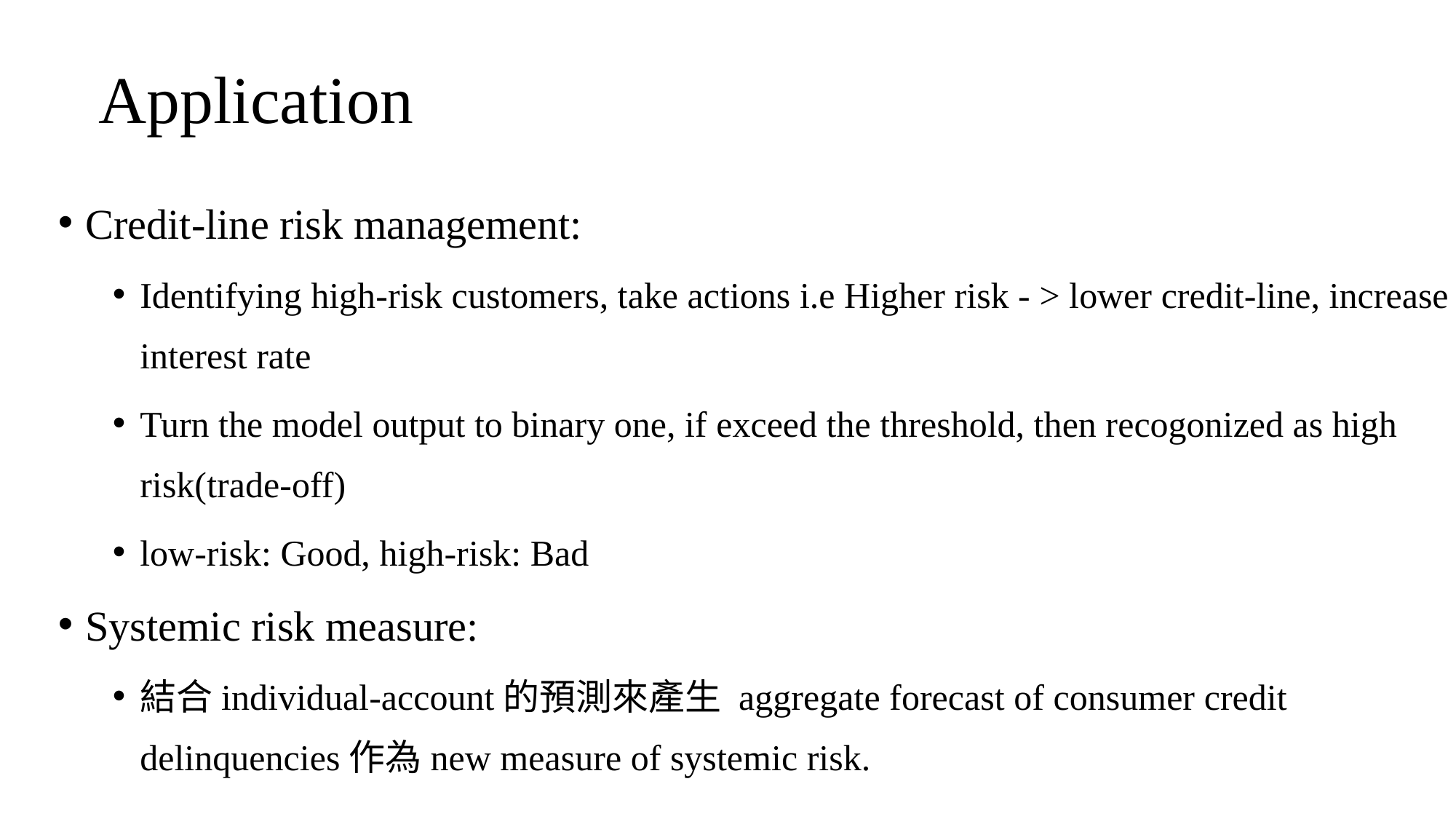

# Application
Credit-line risk management:
Identifying high-risk customers, take actions i.e Higher risk - > lower credit-line, increase interest rate
Turn the model output to binary one, if exceed the threshold, then recogonized as high risk(trade-off)
low-risk: Good, high-risk: Bad
Systemic risk measure:
結合individual-account的預測來產生 aggregate forecast of consumer credit delinquencies作為new measure of systemic risk.